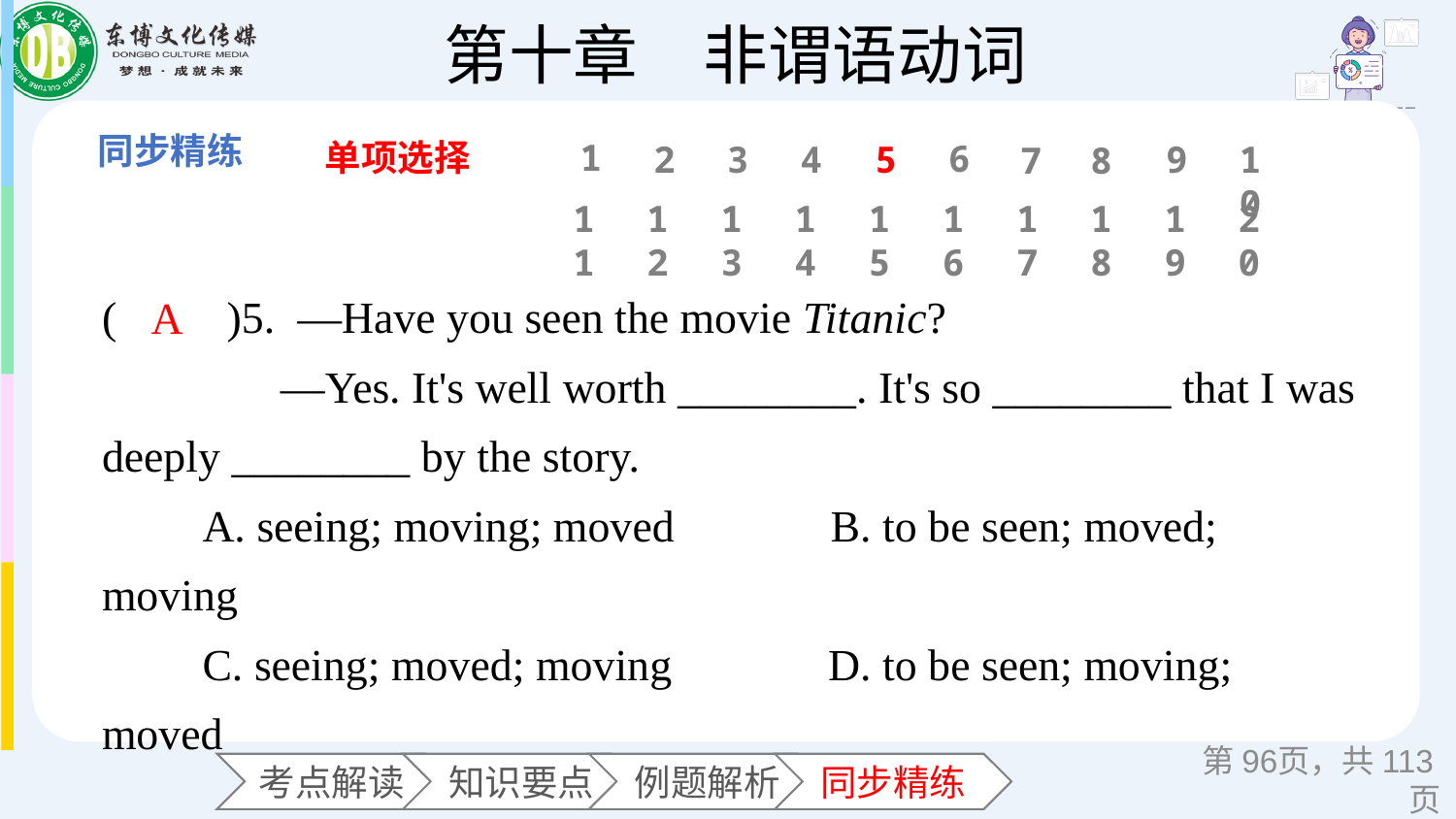

单项选择
1
6
2
3
4
5
9
10
7
8
11
12
13
14
15
16
17
18
19
20
(　　)5.  —Have you seen the movie Titanic?
                —Yes. It's well worth ________. It's so ________ that I was deeply ________ by the story.
         A. seeing; moving; moved              B. to be seen; moved; moving
         C. seeing; moved; moving              D. to be seen; moving; moved

A
第96页，共113页